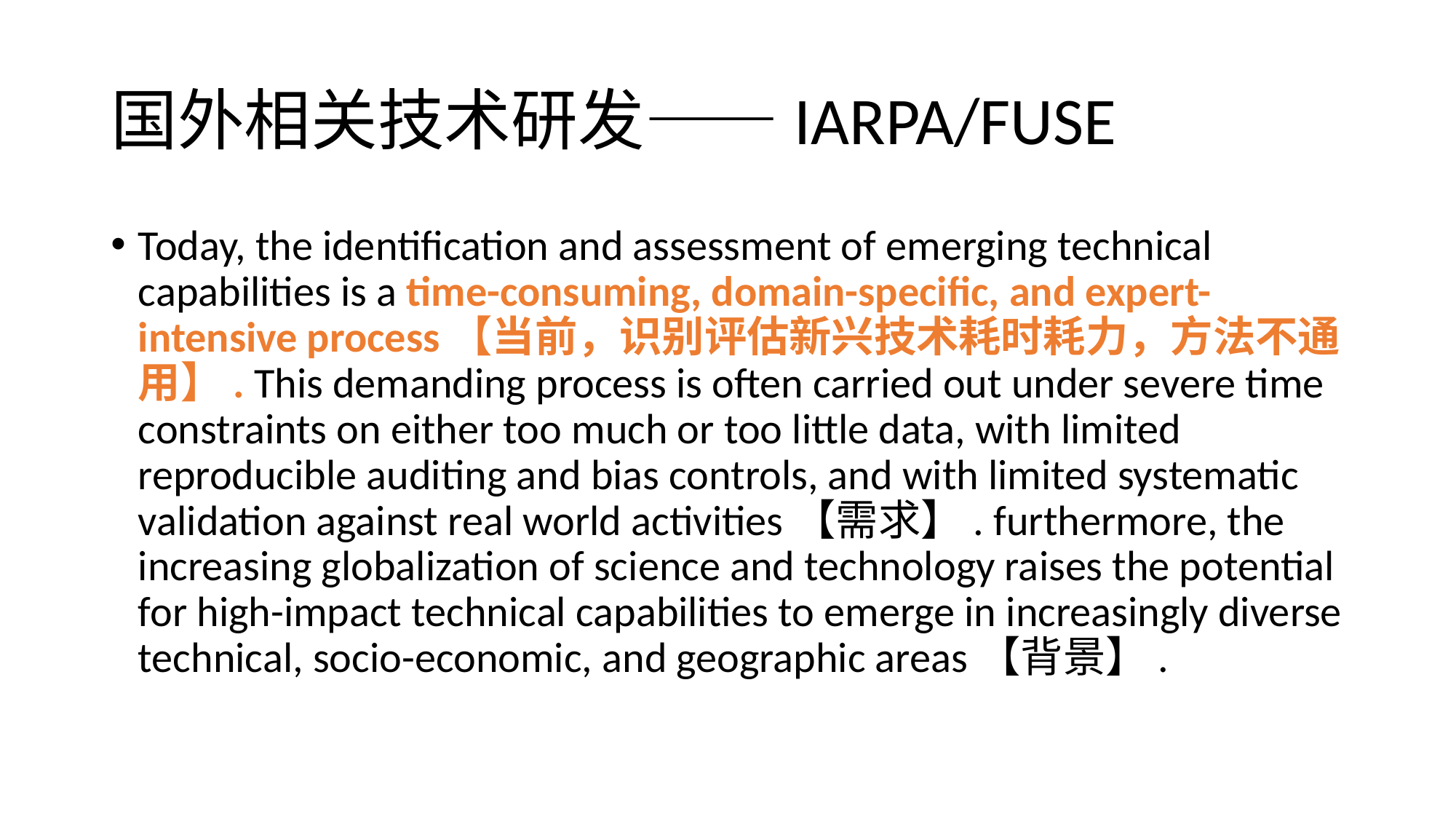

# 国外相关技术研发——IARPA/FUSE
Today, the identification and assessment of emerging technical capabilities is a time-consuming, domain-specific, and expert-intensive process【当前，识别评估新兴技术耗时耗力，方法不通用】. This demanding process is often carried out under severe time constraints on either too much or too little data, with limited reproducible auditing and bias controls, and with limited systematic validation against real world activities【需求】. furthermore, the increasing globalization of science and technology raises the potential for high-impact technical capabilities to emerge in increasingly diverse technical, socio-economic, and geographic areas【背景】.